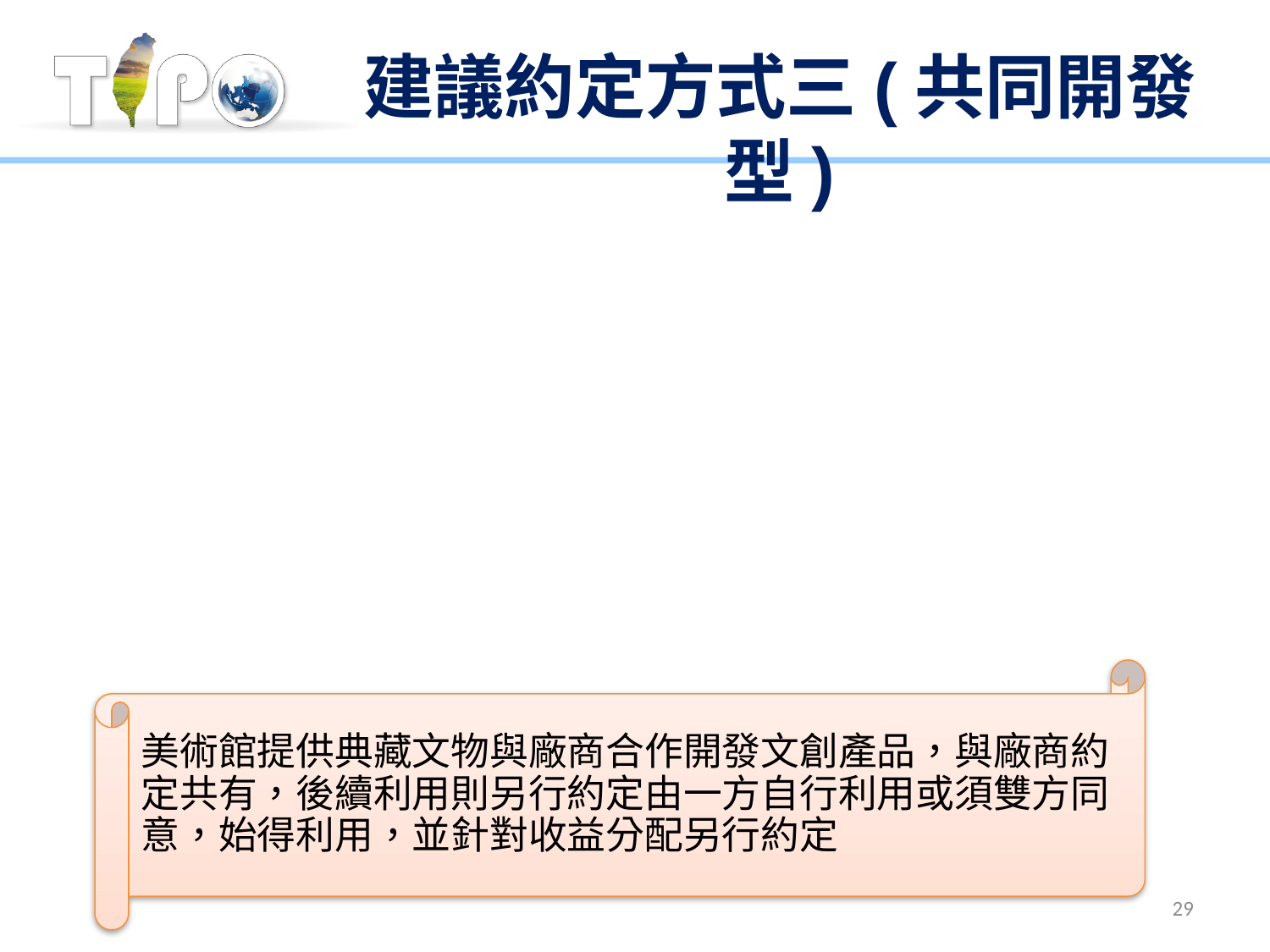

# 建議約定方式三(共同開發型)

美術館提供典藏文物與廠商合作開發文創產品，與廠商約定共有，後續利用則另行約定由一方自行利用或須雙方同意，始得利用，並針對收益分配另行約定
29